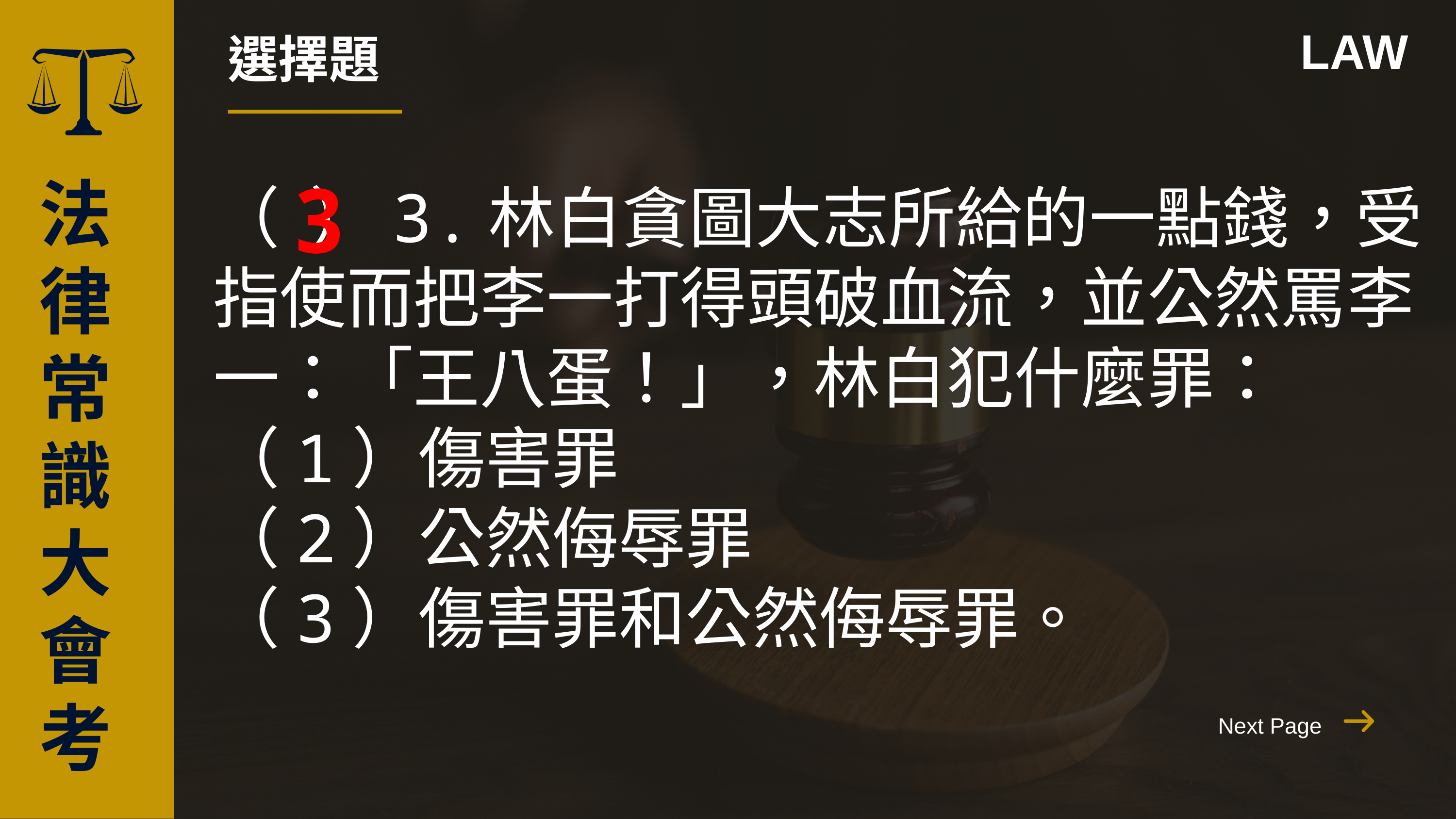

選擇題

LAW

3
法律常識
大會考
（  ）3.林白貪圖大志所給的一點錢，受指使而把李一打得頭破血流，並公然罵李一：「王八蛋！」，林白犯什麼罪：
（1）傷害罪
（2）公然侮辱罪
（3）傷害罪和公然侮辱罪。
Next Page